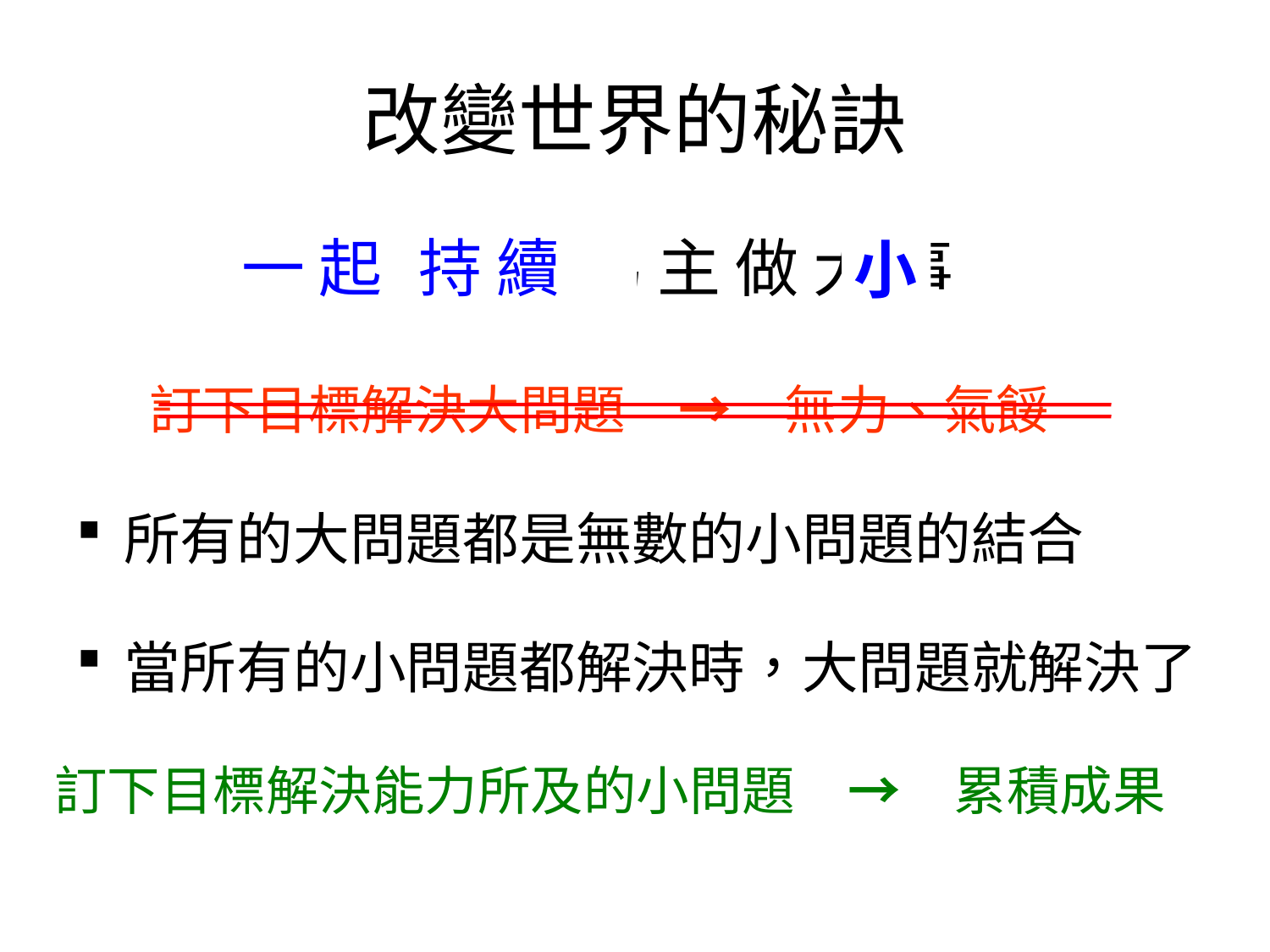

# 改變世界的秘訣
持 續
一 起
立 志 為 主 做 大 事
小
訂下目標解決大問題　→　無力、氣餒

所有的大問題都是無數的小問題的結合

當所有的小問題都解決時，大問題就解決了
訂下目標解決能力所及的小問題　→　累積成果